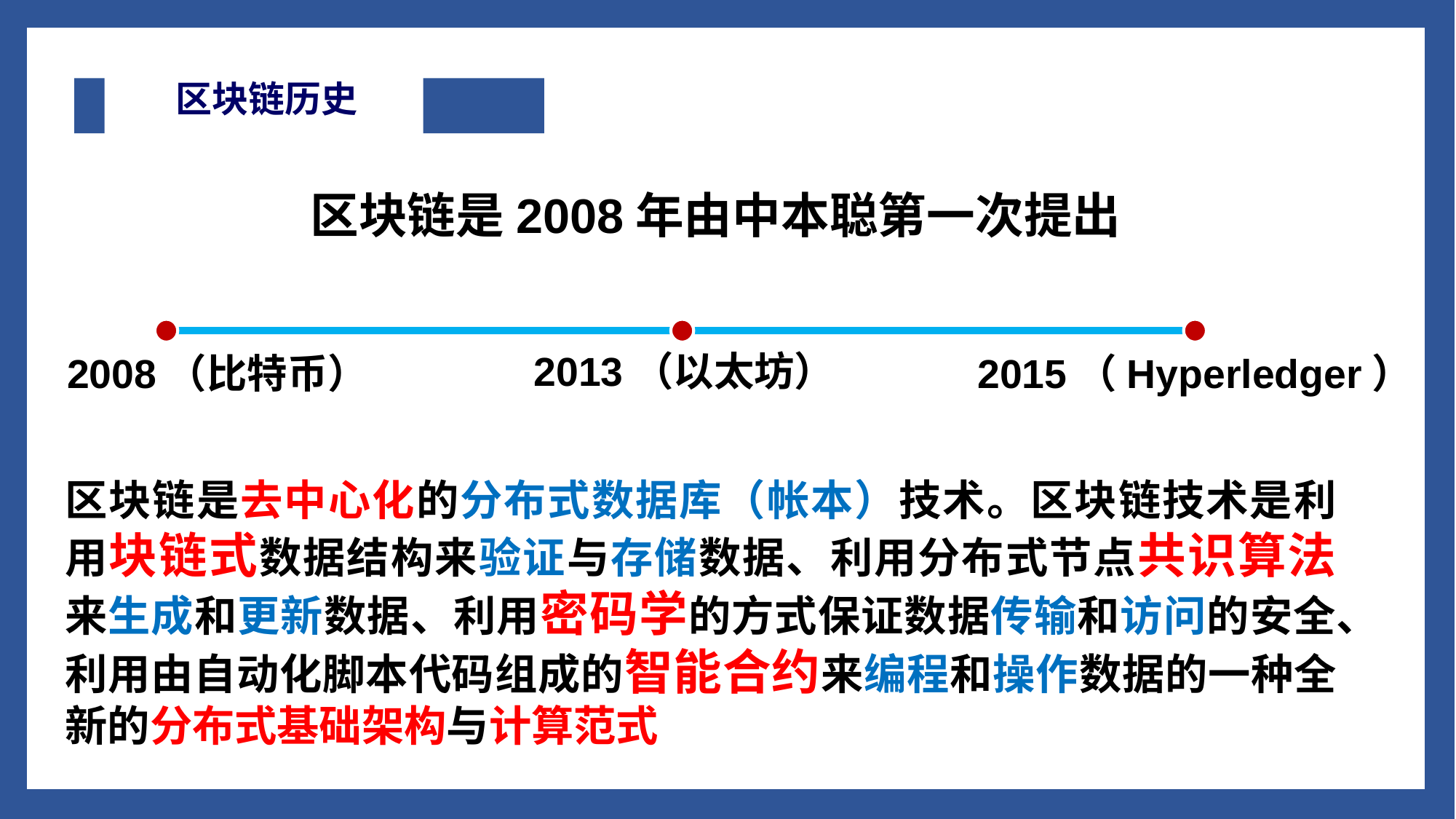

# 区块链历史
区块链是2008年由中本聪第一次提出

2013（以太坊）
2008（比特币）
2015（Hyperledger）
区块链是去中心化的分布式数据库（帐本）技术。区块链技术是利用块链式数据结构来验证与存储数据、利用分布式节点共识算法来生成和更新数据、利用密码学的方式保证数据传输和访问的安全、利用由自动化脚本代码组成的智能合约来编程和操作数据的一种全新的分布式基础架构与计算范式